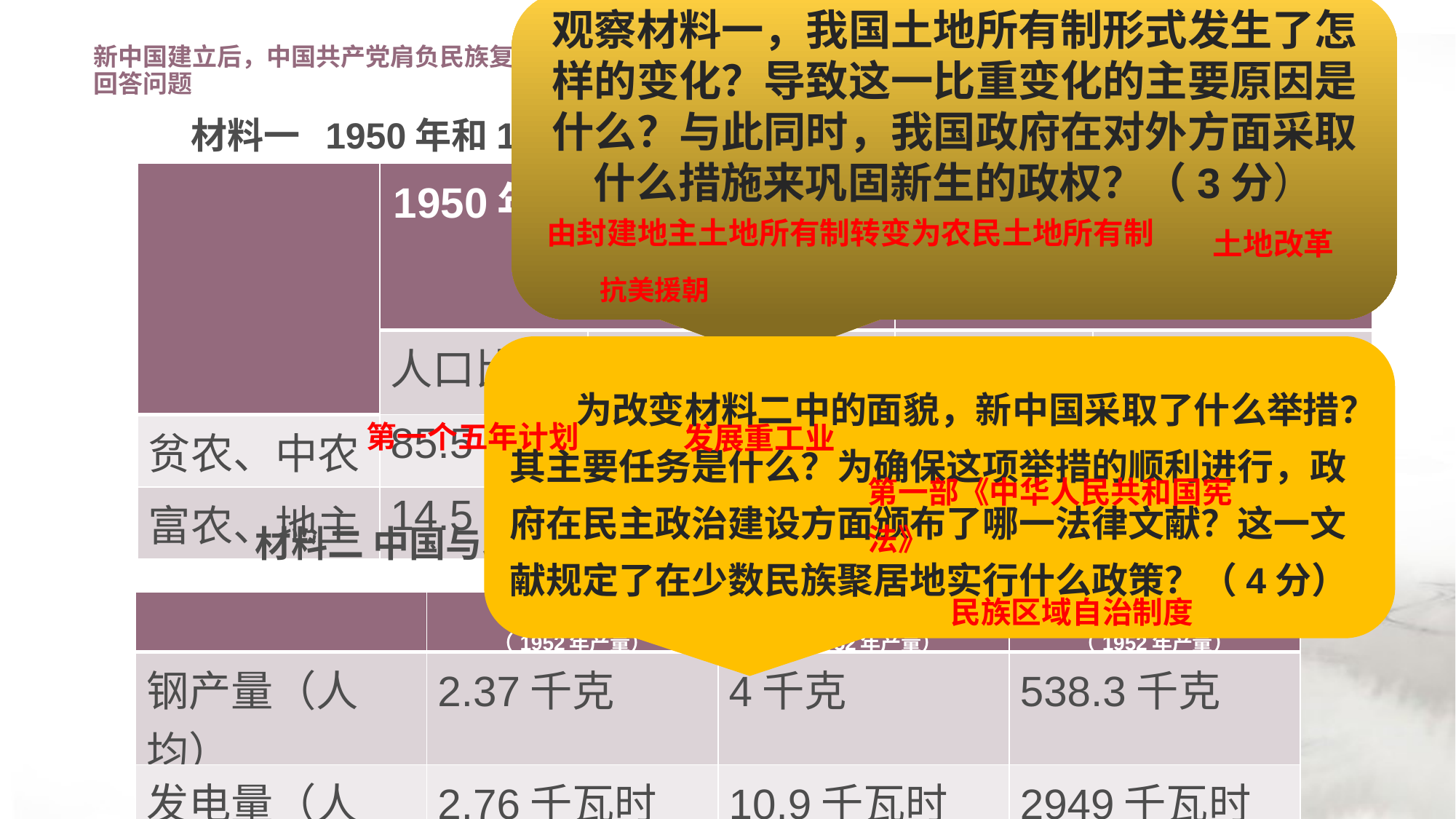

观察材料一，我国土地所有制形式发生了怎样的变化？导致这一比重变化的主要原因是什么？与此同时，我国政府在对外方面采取什么措施来巩固新生的政权？（3分）

# 新中国建立后，中国共产党肩负民族复兴重任，领导全国人民向社会主义阶段过渡进行艰难的探索。阅读下列材料，回答问题
     材料一  1950年和1954年中国农村不同阶层人口及其占有土地的比重

|  | 1950年(％) |  | 1954年(％) |  |
| --- | --- | --- | --- | --- |
|  | 人口比重 | 土地占有比重 | 人口比重 | 土地占有比重 |
| 贫农、中农 | 85.5 | 45.2 | 92.1 | 91.4 |
| 富农、地主 | 14.5 | 54.8 | 7.9 | 8.6 |
由封建地主土地所有制转变为农民土地所有制
土地改革
抗美援朝
       为改变材料二中的面貌，新中国采取了什么举措？其主要任务是什么？为确保这项举措的顺利进行，政府在民主政治建设方面颁布了哪一法律文献？这一文献规定了在少数民族聚居地实行什么政策？（4分）
第一个五年计划
发展重工业
第一部《中华人民共和国宪法》
材料二 中国与印度、美国钢和电产量的比较
民族区域自治制度
|  | 中国 （1952年产量） | 印度 （1952年产量） | 美国 （1952年产量） |
| --- | --- | --- | --- |
| 钢产量（人均） | 2.37千克 | 4千克 | 538.3千克 |
| 发电量（人均） | 2.76千瓦时 | 10.9千瓦时 | 2949千瓦时 |